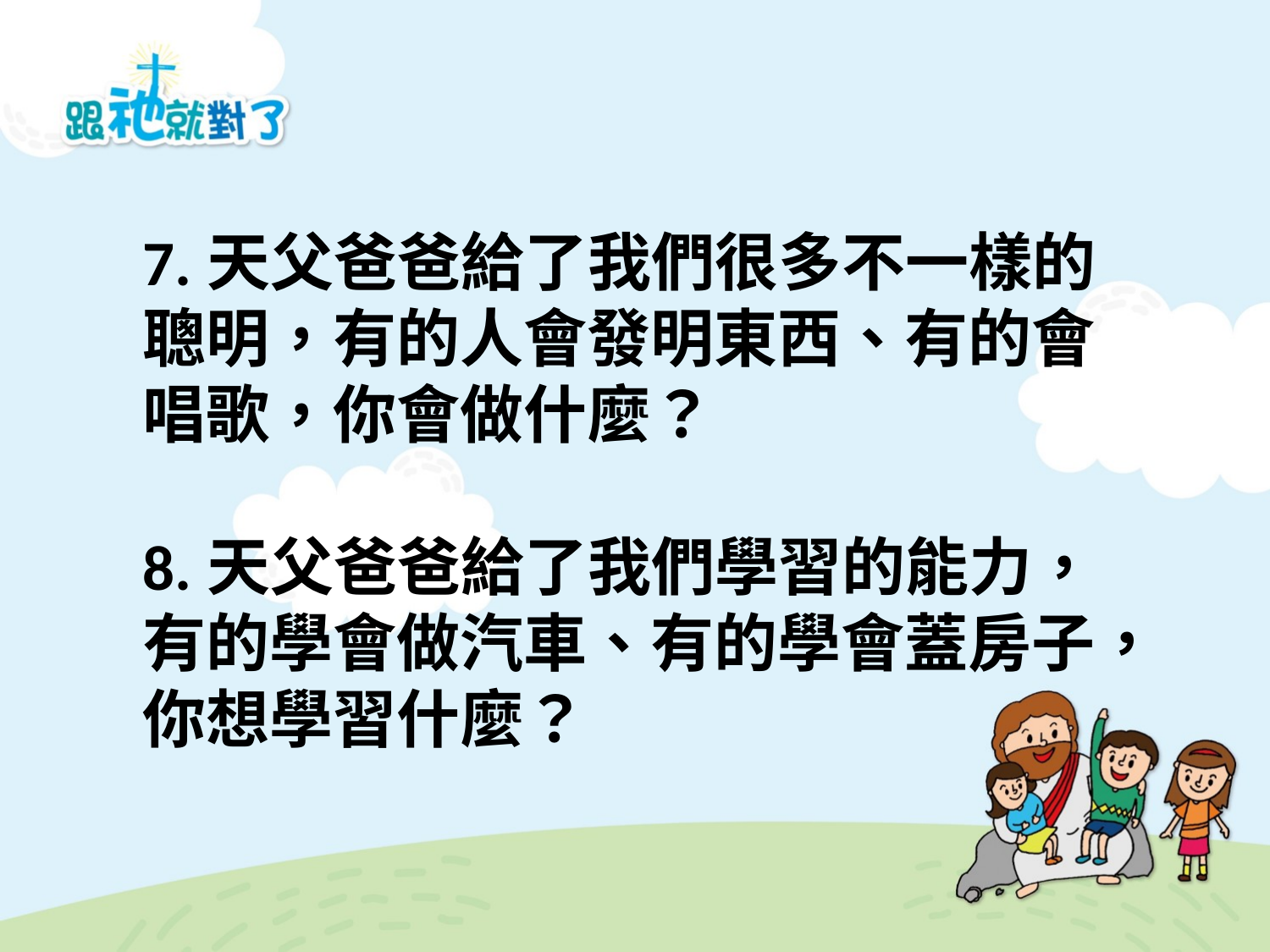

7.天父爸爸給了我們很多不一樣的聰明，有的人會發明東西、有的會唱歌，你會做什麼？

8.天父爸爸給了我們學習的能力，有的學會做汽車、有的學會蓋房子，你想學習什麼？